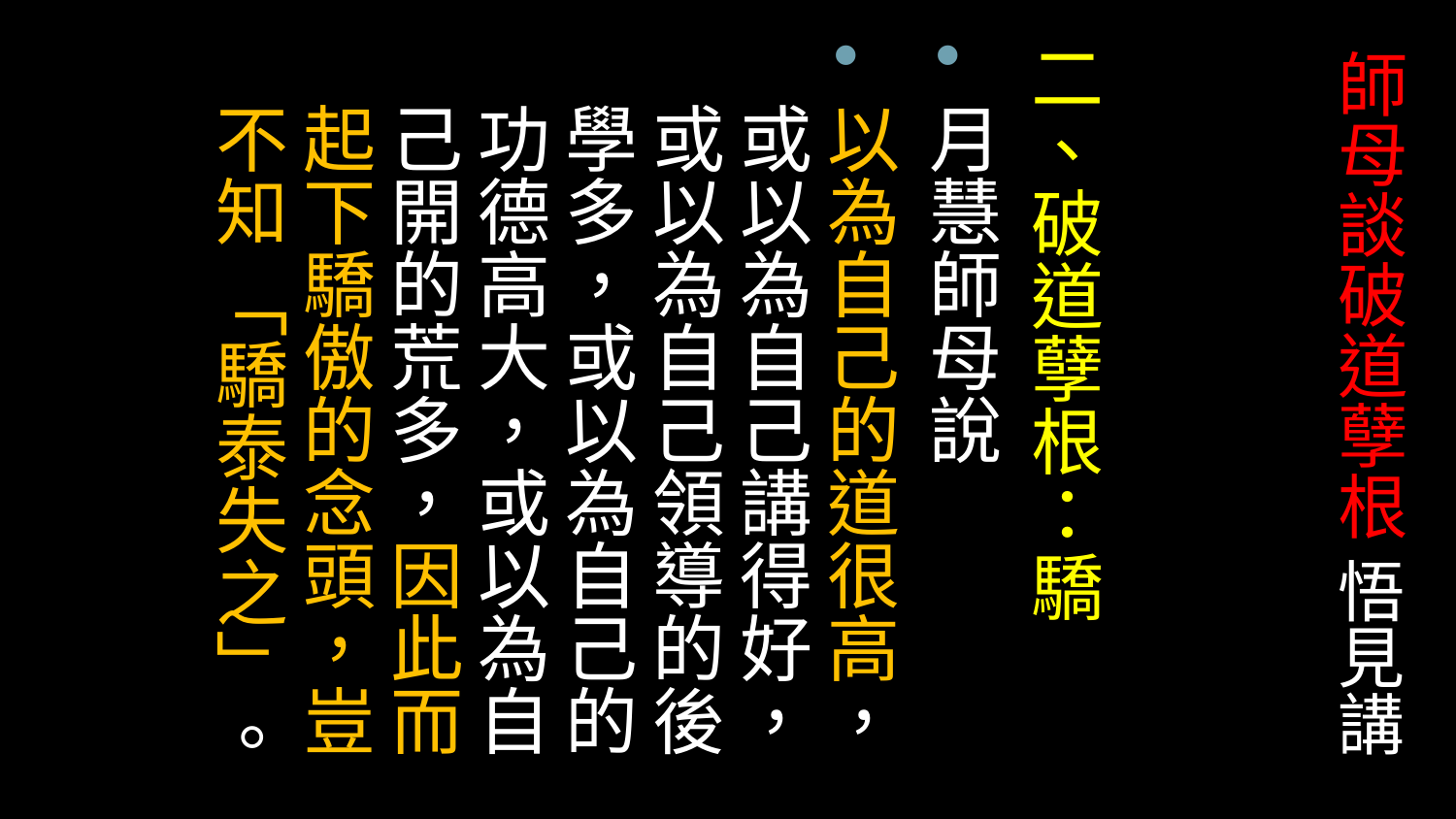

# 師母談破道孽根 悟見講
二、破道孽根：驕
月慧師母說
以為自己的道很高，或以為自己講得好，或以為自己領導的後學多，或以為自己的功德高大，或以為自己開的荒多，因此而起下驕傲的念頭，豈不知 「驕泰失之」。